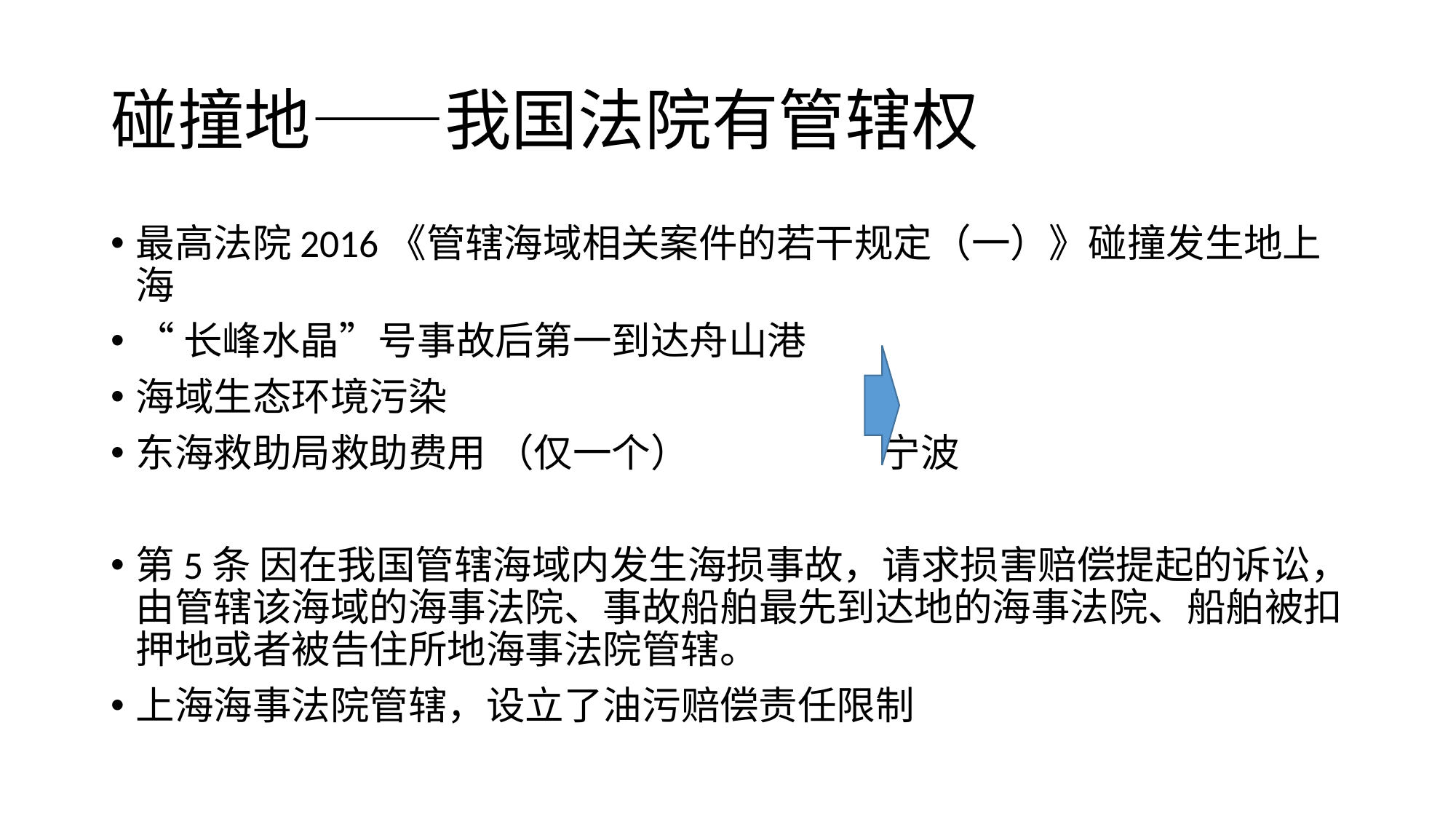

# 碰撞地——我国法院有管辖权
最高法院2016《管辖海域相关案件的若干规定（一）》碰撞发生地上海
“长峰水晶”号事故后第一到达舟山港
海域生态环境污染
东海救助局救助费用 （仅一个）                      宁波

第5条 因在我国管辖海域内发生海损事故，请求损害赔偿提起的诉讼，由管辖该海域的海事法院、事故船舶最先到达地的海事法院、船舶被扣押地或者被告住所地海事法院管辖。
上海海事法院管辖，设立了油污赔偿责任限制